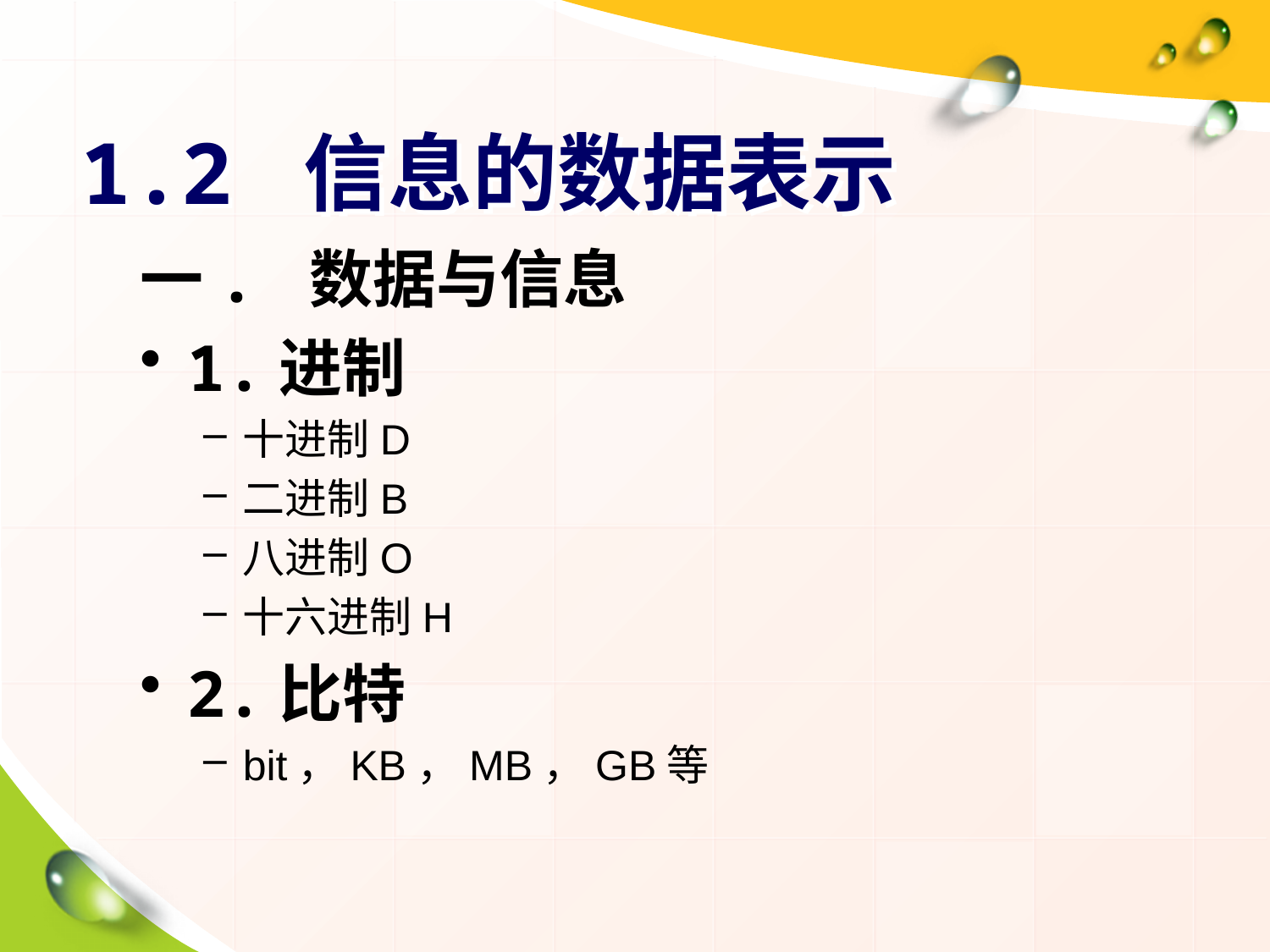

# 1.2 信息的数据表示
一. 数据与信息
1.进制
十进制D
二进制B
八进制O
十六进制H
2.比特
bit，KB，MB，GB等